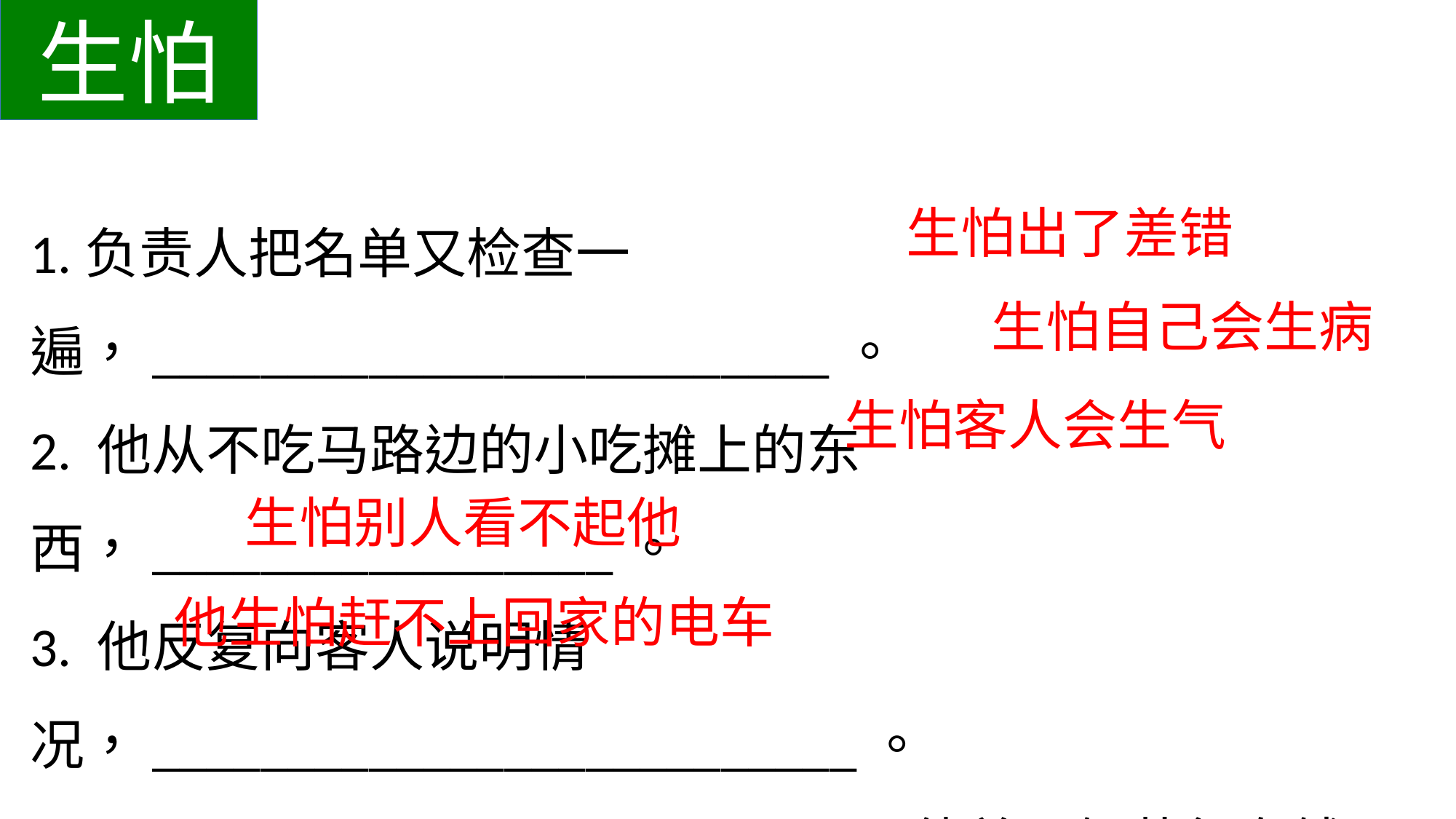

生怕
1.负责人把名单又检查一遍，_________________________。
2. 他从不吃马路边的小吃摊上的东西，_________________。
3. 他反复向客人说明情况，__________________________。
4. ____________________________，他总是假装很有钱。
5. . ____________________________，所以先走了。
生怕出了差错
生怕自己会生病
生怕客人会生气
生怕别人看不起他
他生怕赶不上回家的电车